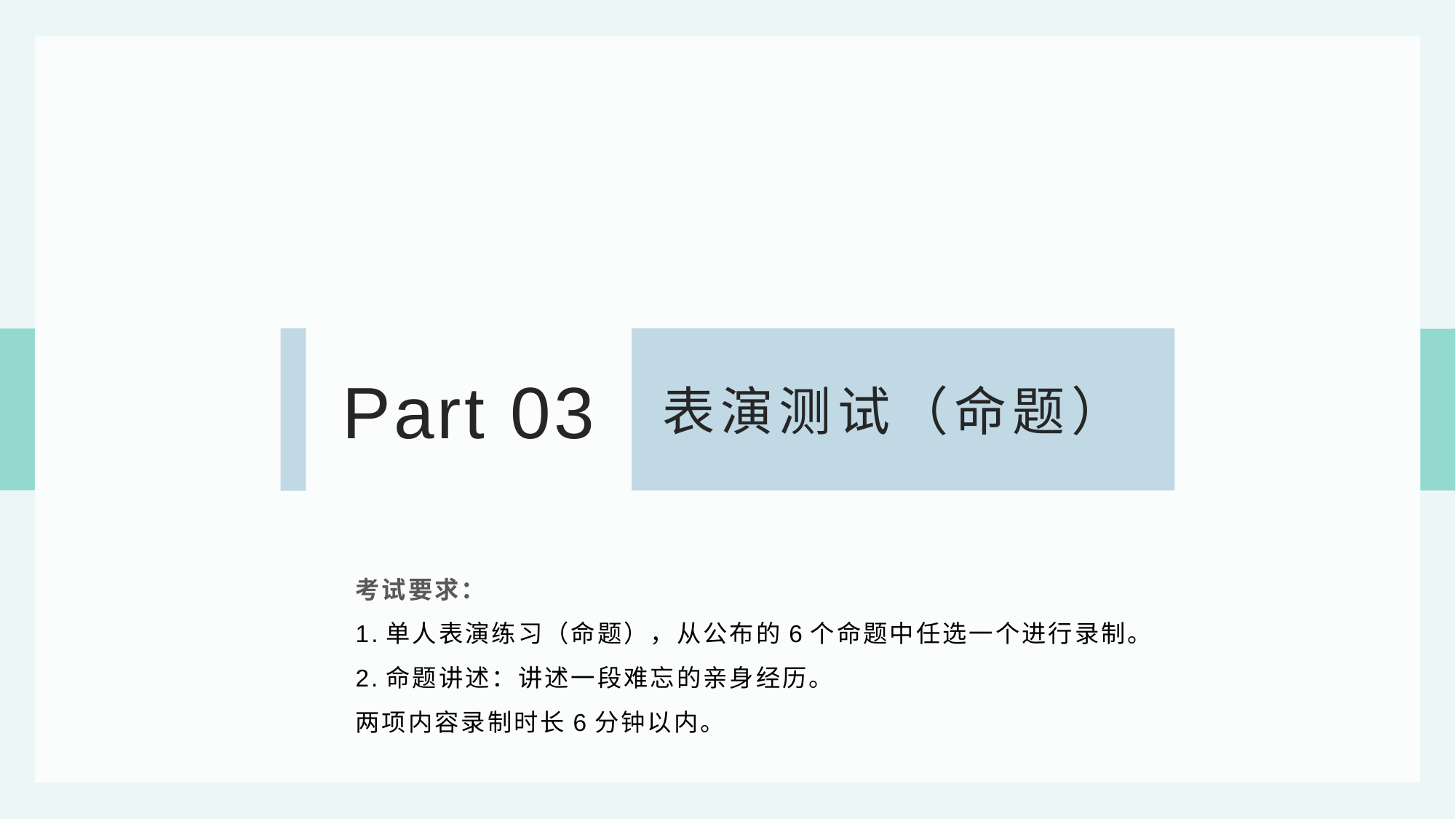

Part 03

表演测试（命题）

考试要求：
1.单人表演练习（命题），从公布的6个命题中任选一个进行录制。
2.命题讲述：讲述一段难忘的亲身经历。
两项内容录制时长6分钟以内。